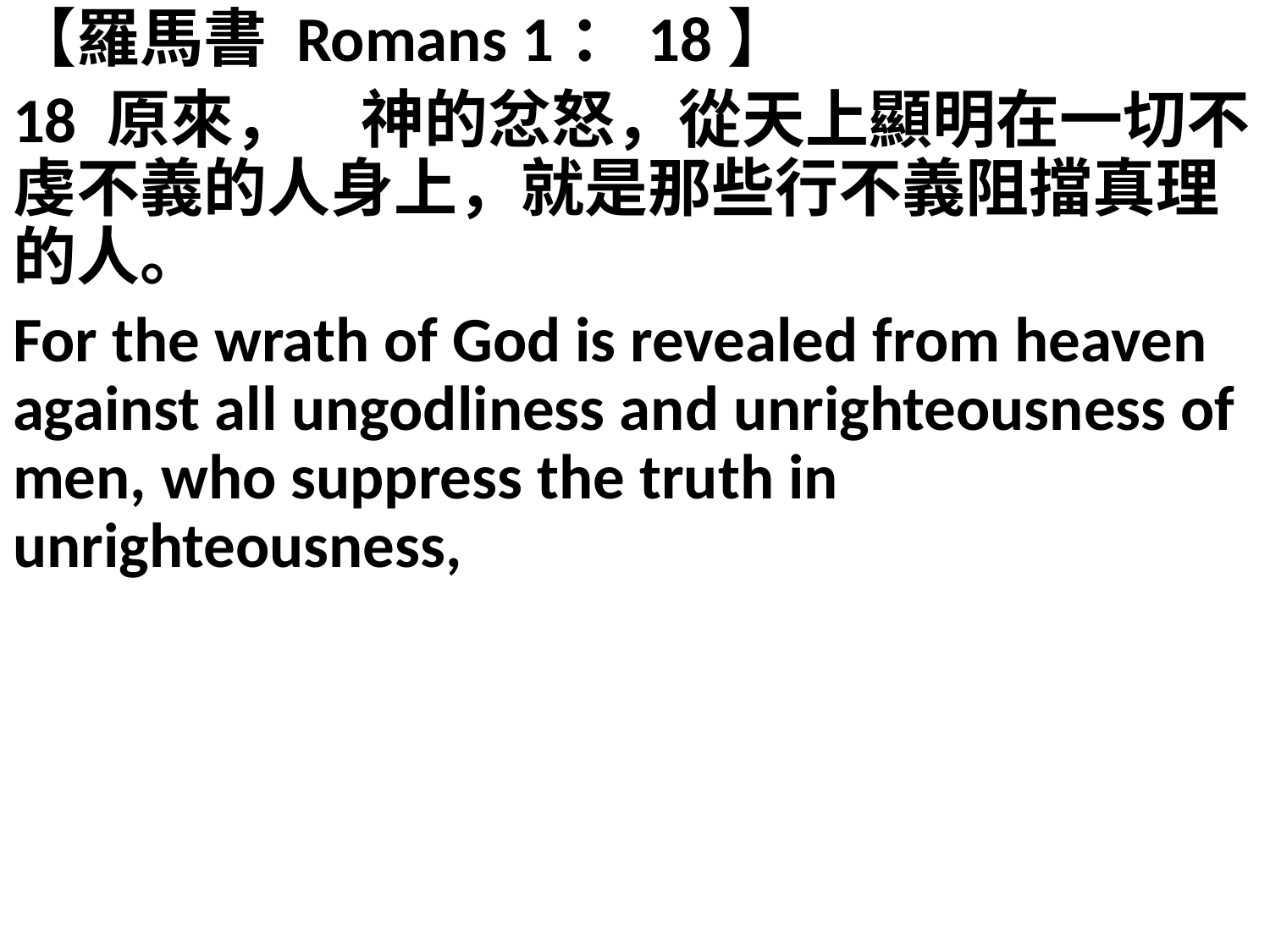

【羅馬書 Romans 1：18】
18 原來，　神的忿怒，從天上顯明在一切不虔不義的人身上，就是那些行不義阻擋真理的人。
For the wrath of God is revealed from heaven against all ungodliness and unrighteousness of men, who suppress the truth in unrighteousness,